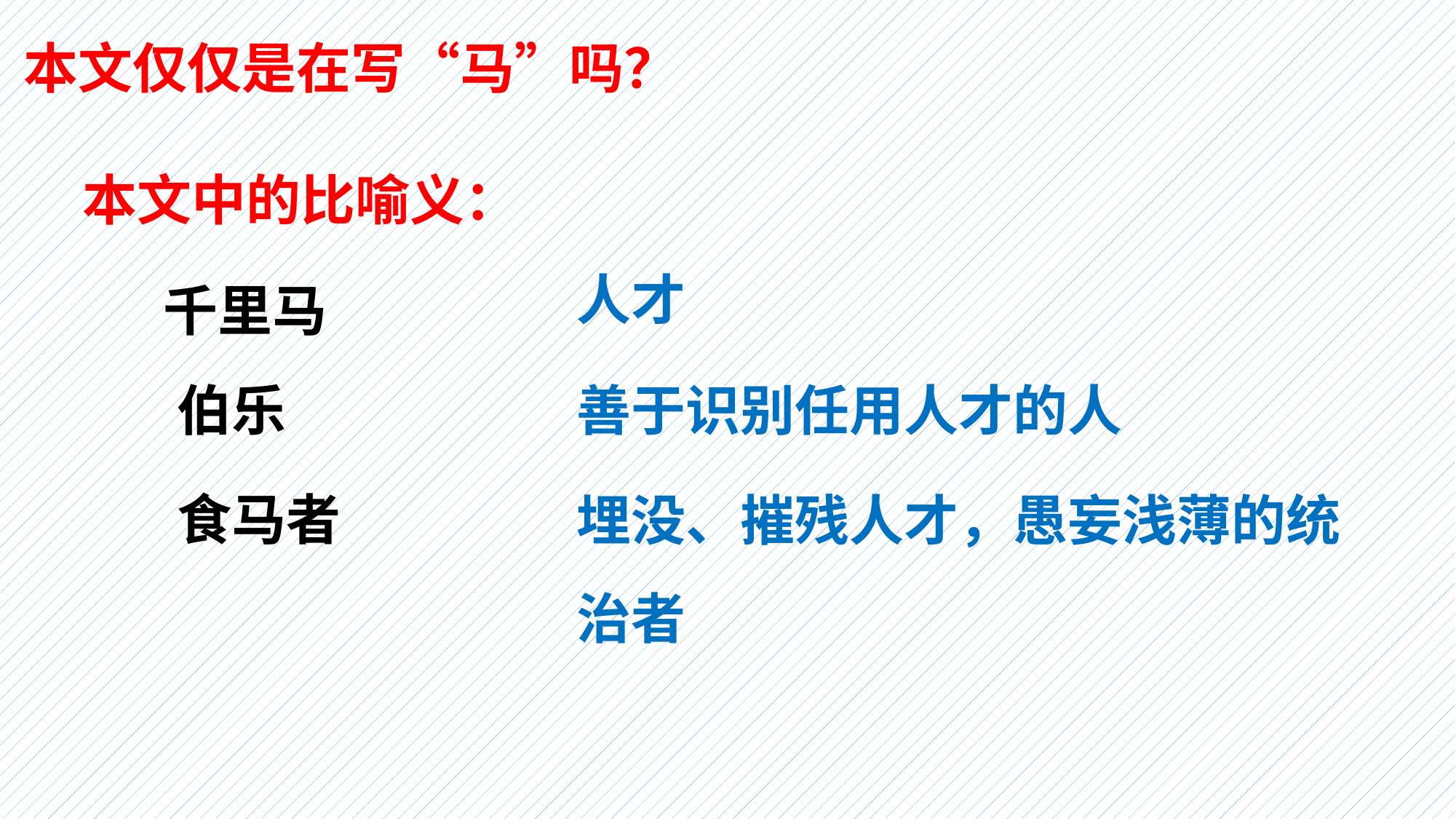

本文仅仅是在写“马”吗？
本文中的比喻义：
    人才
    千里马
    伯乐
    善于识别任用人才的人
    食马者
    埋没、摧残人才，愚妄浅薄的统
    治者